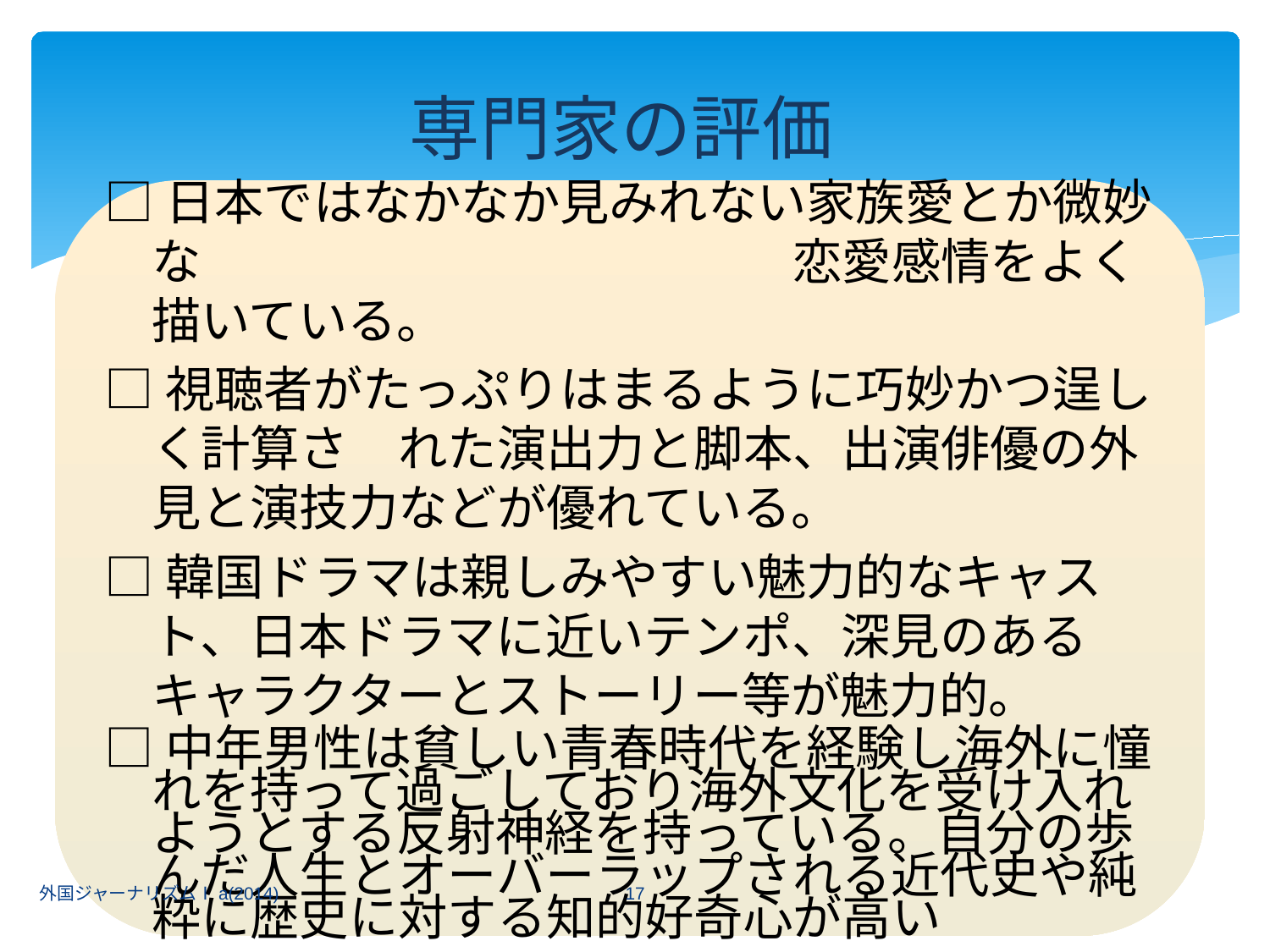

専門家の評価
□日本ではなかなか見みれない家族愛とか微妙な　　　　　　　　　　　　恋愛感情をよく描いている。
□視聴者がたっぷりはまるように巧妙かつ逞しく計算さ　れた演出力と脚本、出演俳優の外見と演技力などが優れている。
□韓国ドラマは親しみやすい魅力的なキャスト、日本ドラマに近いテンポ、深見のあるキャラクターとストーリー等が魅力的。
□中年男性は貧しい青春時代を経験し海外に憧れを持って過ごしており海外文化を受け入れようとする反射神経を持っている。自分の歩んだ人生とオーバーラップされる近代史や純粋に歴史に対する知的好奇心が高い
17
外国ジャーナリズムⅠa(2014)